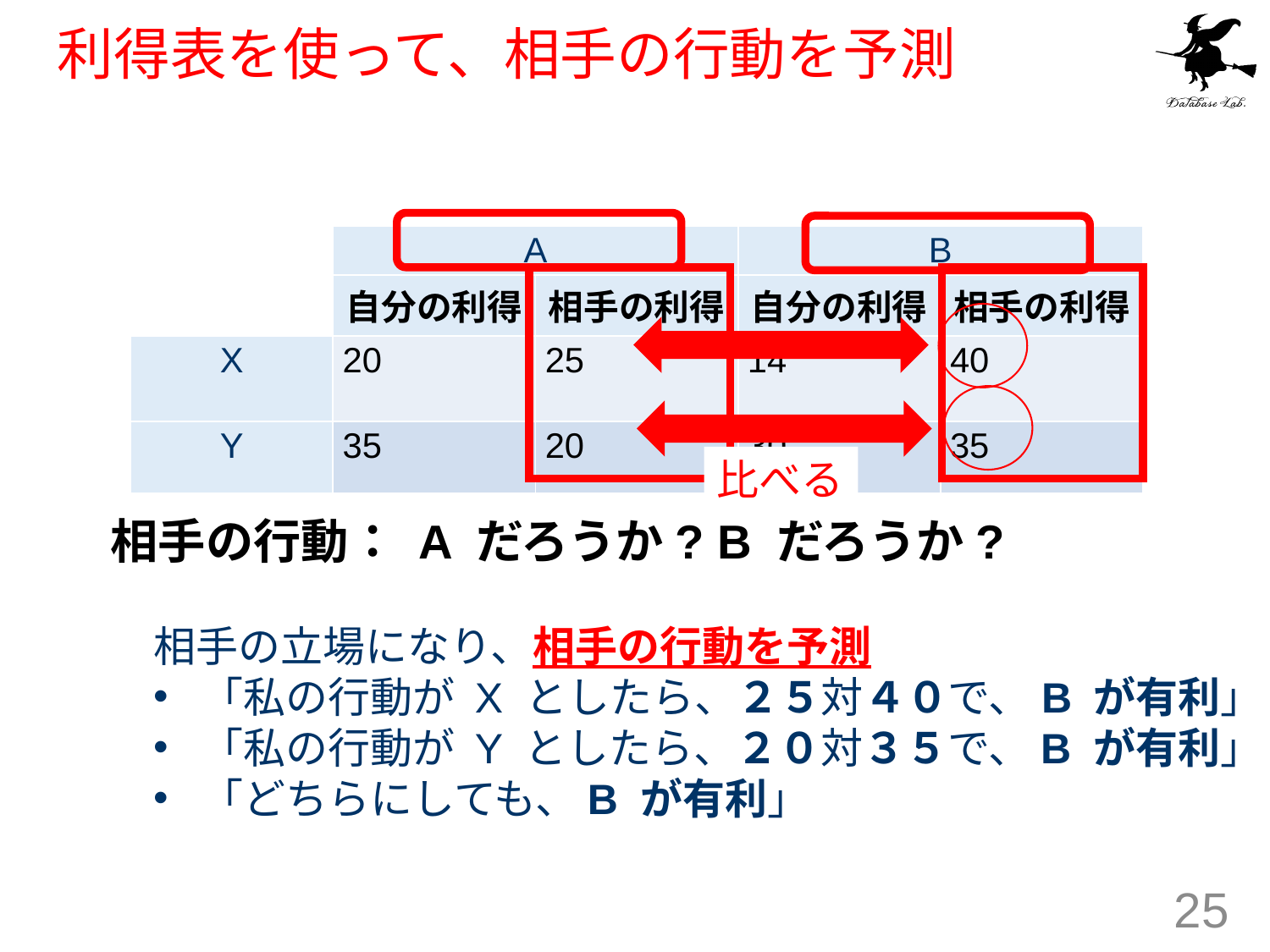

# 利得表を使って、相手の行動を予測

|  | A |  | B |  |
| --- | --- | --- | --- | --- |
|  | 自分の利得 | 相手の利得 | 自分の利得 | 相手の利得 |
| X | 20 | 25 | 14 | 40 |
| Y | 35 | 20 | 30 | 35 |

比べる
相手の行動： A だろうか? B だろうか?

相手の立場になり、相手の行動を予測
「私の行動が X としたら、２５対４０で、B が有利」
「私の行動が Y としたら、２０対３５で、B が有利」
「どちらにしても、B が有利」

25